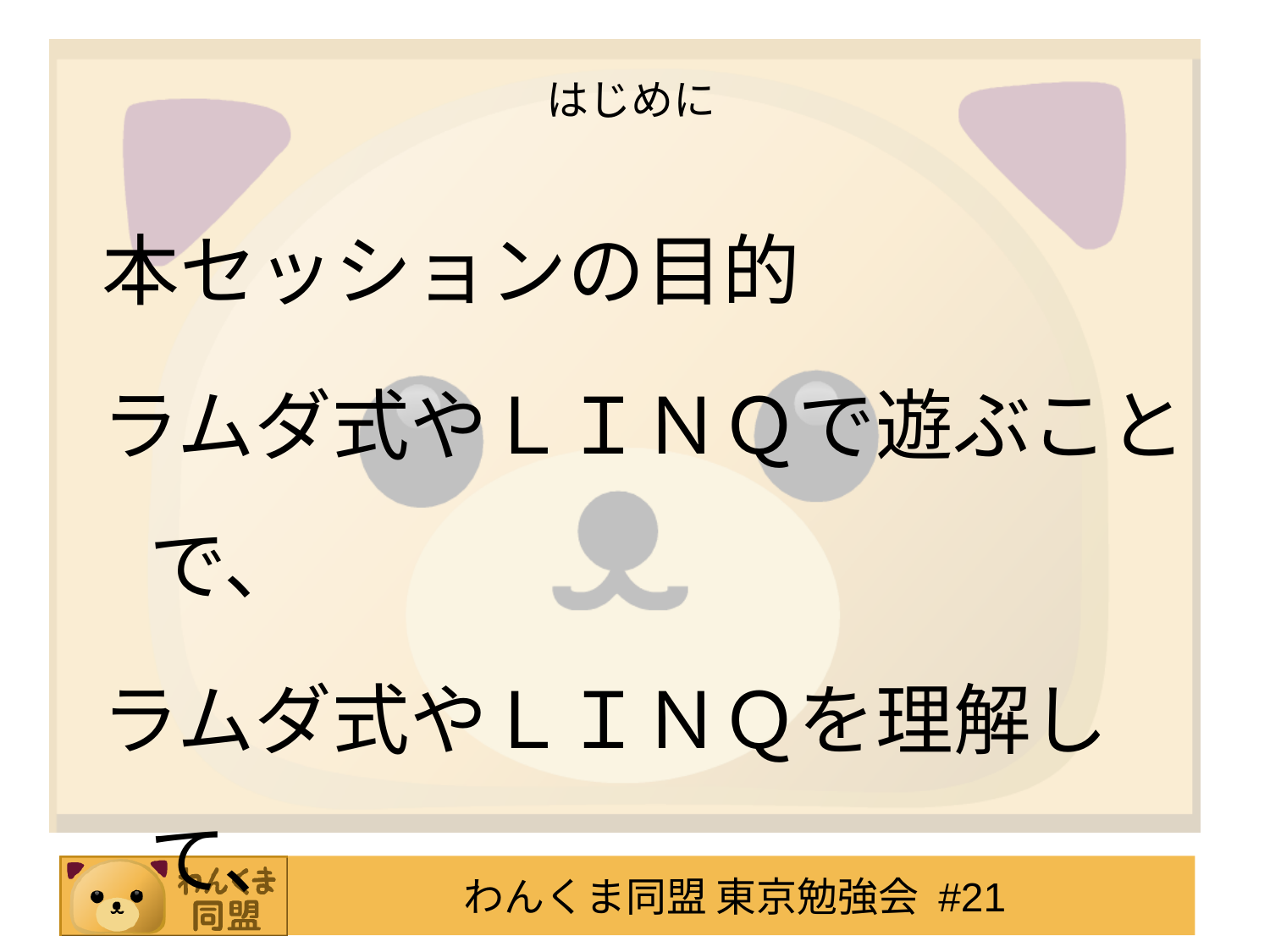

はじめに

本セッションの目的
ラムダ式やＬＩＮＱで遊ぶことで、
ラムダ式やＬＩＮＱを理解して、
使いこなせるようになろう